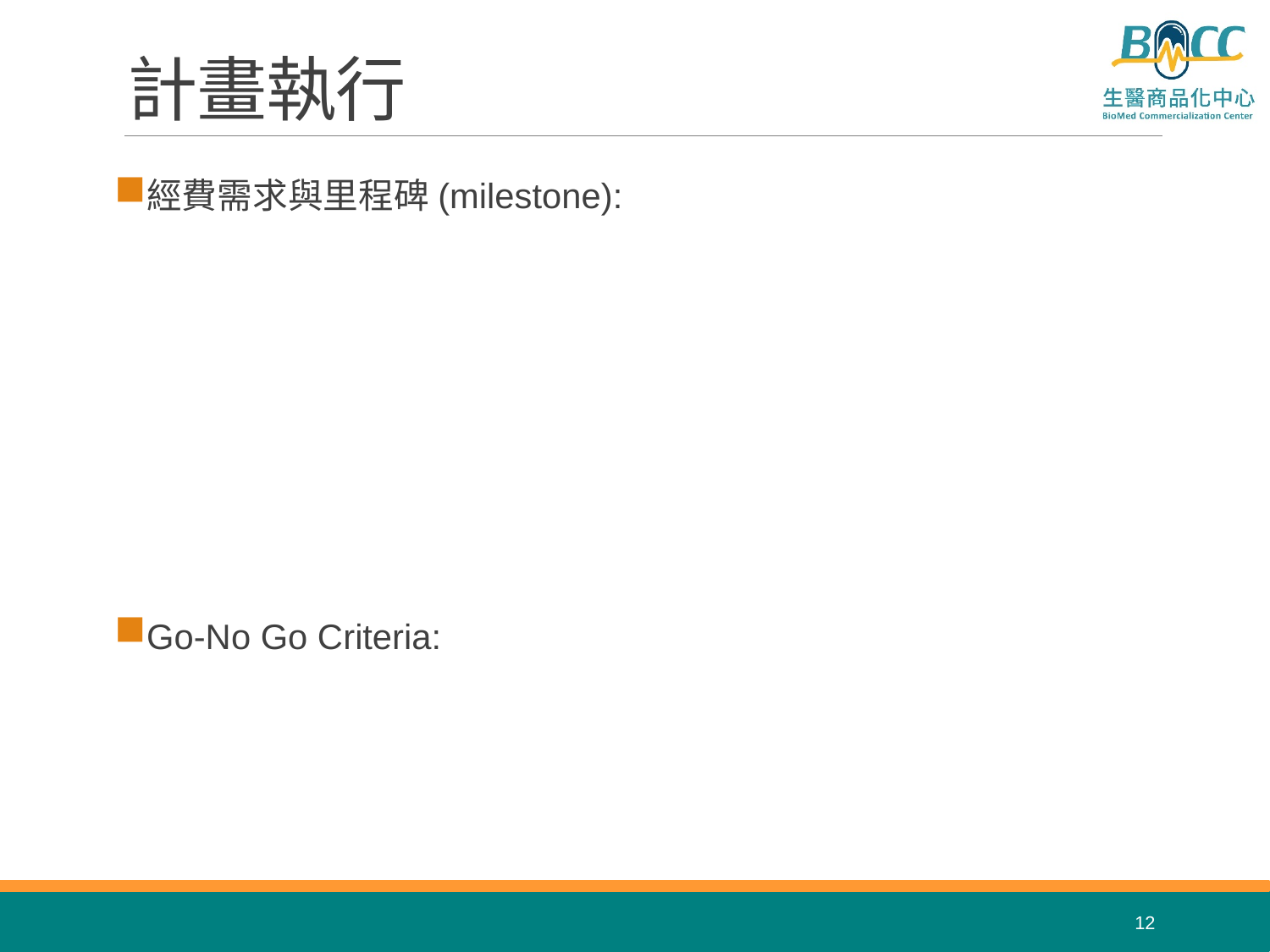

# 計畫執行
經費需求與里程碑(milestone):

Go-No Go Criteria:

12